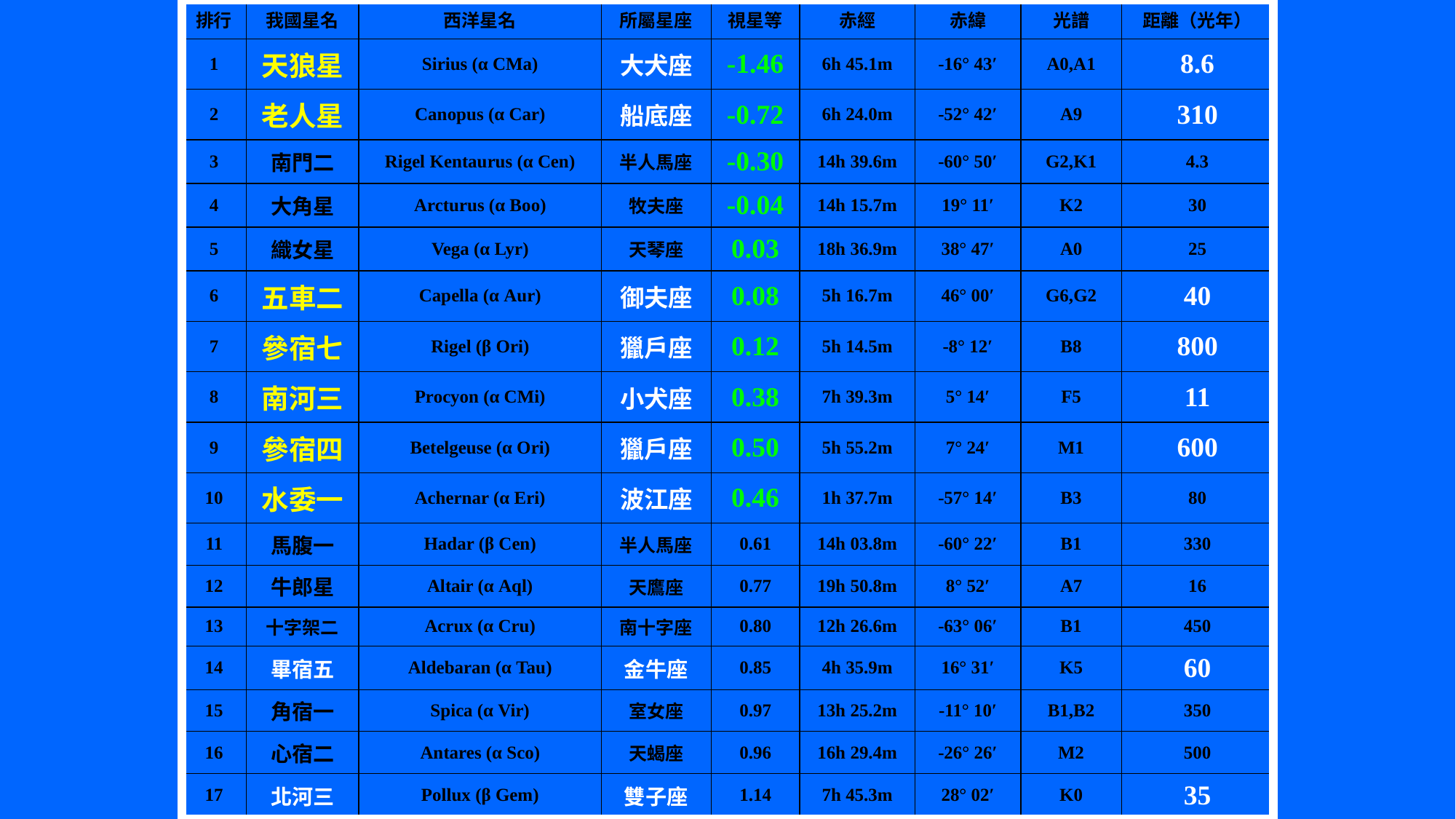

| 排行 | 我國星名 | 西洋星名 | 所屬星座 | 視星等 | 赤經 | 赤緯 | 光譜 | 距離（光年） |
| --- | --- | --- | --- | --- | --- | --- | --- | --- |
| 1 | 天狼星 | Sirius (α CMa) | 大犬座 | -1.46 | 6h 45.1m | -16° 43′ | A0,A1 | 8.6 |
| 2 | 老人星 | Canopus (α Car) | 船底座 | -0.72 | 6h 24.0m | -52° 42′ | A9 | 310 |
| 3 | 南門二 | Rigel Kentaurus (α Cen) | 半人馬座 | -0.30 | 14h 39.6m | -60° 50′ | G2,K1 | 4.3 |
| 4 | 大角星 | Arcturus (α Boo) | 牧夫座 | -0.04 | 14h 15.7m | 19° 11′ | K2 | 30 |
| 5 | 織女星 | Vega (α Lyr) | 天琴座 | 0.03 | 18h 36.9m | 38° 47′ | A0 | 25 |
| 6 | 五車二 | Capella (α Aur) | 御夫座 | 0.08 | 5h 16.7m | 46° 00′ | G6,G2 | 40 |
| 7 | 參宿七 | Rigel (β Ori) | 獵戶座 | 0.12 | 5h 14.5m | -8° 12′ | B8 | 800 |
| 8 | 南河三 | Procyon (α CMi) | 小犬座 | 0.38 | 7h 39.3m | 5° 14′ | F5 | 11 |
| 9 | 參宿四 | Betelgeuse (α Ori) | 獵戶座 | 0.50 | 5h 55.2m | 7° 24′ | M1 | 600 |
| 10 | 水委一 | Achernar (α Eri) | 波江座 | 0.46 | 1h 37.7m | -57° 14′ | B3 | 80 |
| 11 | 馬腹一 | Hadar (β Cen) | 半人馬座 | 0.61 | 14h 03.8m | -60° 22′ | B1 | 330 |
| 12 | 牛郎星 | Altair (α Aql) | 天鷹座 | 0.77 | 19h 50.8m | 8° 52′ | A7 | 16 |
| 13 | 十字架二 | Acrux (α Cru) | 南十字座 | 0.80 | 12h 26.6m | -63° 06′ | B1 | 450 |
| 14 | 畢宿五 | Aldebaran (α Tau) | 金牛座 | 0.85 | 4h 35.9m | 16° 31′ | K5 | 60 |
| 15 | 角宿一 | Spica (α Vir) | 室女座 | 0.97 | 13h 25.2m | -11° 10′ | B1,B2 | 350 |
| 16 | 心宿二 | Antares (α Sco) | 天蝎座 | 0.96 | 16h 29.4m | -26° 26′ | M2 | 500 |
| 17 | 北河三 | Pollux (β Gem) | 雙子座 | 1.14 | 7h 45.3m | 28° 02′ | K0 | 35 |
| 18 | 北落師門 | Fomalhaut (α PsA) | 南魚座 | 1.16 | 22h 57.6m | -29° 37′ | A3 | 22 |
| 19 | 天津四 | Deneb (α Cyg) | 天鵝座 | 1.25 | 20h 41.4m | 45° 17′ | A2 | 1800 |
| 20 | 十字架三 | Mimosa (β Cru) | 南十字座 | 1.25 | 12h 47.7m | -59° 41′ | B1 | 500 |
| 21 | 軒轅十四 | Regulus (α Leo) | 獅子座 | 1.35 | 10h 08.4m | 11° 58′ | B7 | 70 |
| 22 | 弧矢七 | Adhara (ε CMa) | 大犬座 | 1.50 | 6h 58.6m | -28° 58′ | B2 | 600 |
| 23 | 北河二 | Castor (α Gem) | 雙子座 | 1.58 | 7h 34.6m | 31° 53′ | A1,A2 | 50 |
| 24 | 十字架一 | Gacrux (γ Cru) | 南十字座 | 1.63 | 12h 31.2m | -57° 07′ | M4 | 80 |
| 25 | 尾宿八 | Shaula (λSco) | 天蝎座 | 1.63 | 17h 33.6m | -37° 06′ | B2 | 300 |
| 26 | 參宿五 | Bellatrix (γ Ori) | 獵戶座 | 1.64 | 5h 25.1m | 6° 21′ | B2 | 400 |
| 27 | 五車五 | Elnath (β Tau) | 金牛座 | 1.65 | 5h 26.3m | 28° 36′ | B7 | 130 |
| 28 | 南船五 | Miaplacidus (β Car) | 船底座 | 1.68 | 9h 13.2m | -69° 43′ | A1,A2 | 50 |
| 29 | 參宿二 | Alnilam (ε Ori) | 獵戶座 | 1.70 | 5h 36.2m | -1° 12′ | B0 | 1300 |
| 30 | 鶴一 | Al Nair (α Gru) | 天鶴座 | 1.74 | 22h 08.2m | -46° 58′ | B7 | 70 |
| 31 | 玉衡 | Alioth (ε UMa) | 大熊座 | 1.77 | 12h 54.0m | 55° 58′ | A0 | 60 |
| 32 | 天樞 | Dubhe (α UMa) | 大熊座 | 1.79 | 11h 03.7m | 61° 45′ | K0 | 70 |
| 33 | 天船三 | Mirfak (α Per) | 英仙座 | 1.80 | 3h 24.3m | 49° 52′ | F5 | 500 |
| 34 | 天社一 | Regor (γ Vel) | 船帆座 | 1.82 | 8h 09.5m | -47° 21′ | WC8,O9 | 1000 |
| 35 | 箕宿三 | Kaus Australis (ε Sgr) | 人馬座 | 1.85 | 18h 24.2m | -34° 23′ | A0 | 120 |
| 36 | 弧矢一 | Wezen (δ CMa) | 大犬座 | 1.86 | 7h 08.4m | -26° 24′ | F8 | 2800 |
| 37 | 海石一 | Avior (ε Car) | 船底座 | 1.86 | 8h 22.5m | -59° 31′ | K3,B2 | 80 |
| 38 | 搖光 | Alkaid (η UMa) | 大熊座 | 1.86 | 13h 47.5m | 49° 19′ | B3 | 150 |
| 39 | 尾宿五 | Sargas (θ Sco) | 天蝎座 | 1.87 | 17h 37.3m | -43° 00′ | F1 | 200 |
| 40 | 五車三 | Menkalinan (β Aur) | 御夫座 | 1.90 | 5h 59.5m | 44° 57′ | A1 | 60 |
| 41 | 三角形三 | Atria (α TrA) | 南三角座 | 1.92 | 16h 48.7m | -69° 02′ | K2 | 100 |
| 42 | 井宿三 | Alhena (γ Gem) | 雙子座 | 1.93 | 6h 37.7m | 16° 24′ | A1 | 80 |
| 43 | 孔雀十一 | Peacock (α Pav ) | 孔雀座 | 1.94 | 20h 25.6m | -56° 44′ | B3 | 300 |
| 44 | 軍市一 | Mirzam (β CMa) | 大犬座 | 1.98 | 6h 22.7m | -17° 57′ | B1 | 700 |
| 45 | 星宿一 | Alphard (α Hya) | 長蛇座 | 1.98 | 9h 27.6m | -8° 40′ | K3 | 110 |
| 46 | 婁宿三 | Hamal (α Ari) | 白羊座 | 2.00 | 2h 07.2m | 23° 28′ | K2 | 70 |
| 47 | 北極星 | Polaris (α UMi) | 小熊座 | 2.02 | 2h 31.8m | 89° 16′ | F5-8 | 400 |
| 48 | 斗宿四 | Nunki (σ Sgr) | 人馬座 | 2.02 | 18h 55.3m | -26° 18′ | B3 | 200 |
| 49 | 土司空 | Diphda (β Cet) | 鯨魚座 | 2.04 | 0h 43.6m | -17° 59′ | G9 | 60 |
| 50 | 參宿一 | Alnitak (ζ Ori) | 獵戶座 | 2.05 | 5h 40.8m | -1° 57′ | B0 | 1300 |